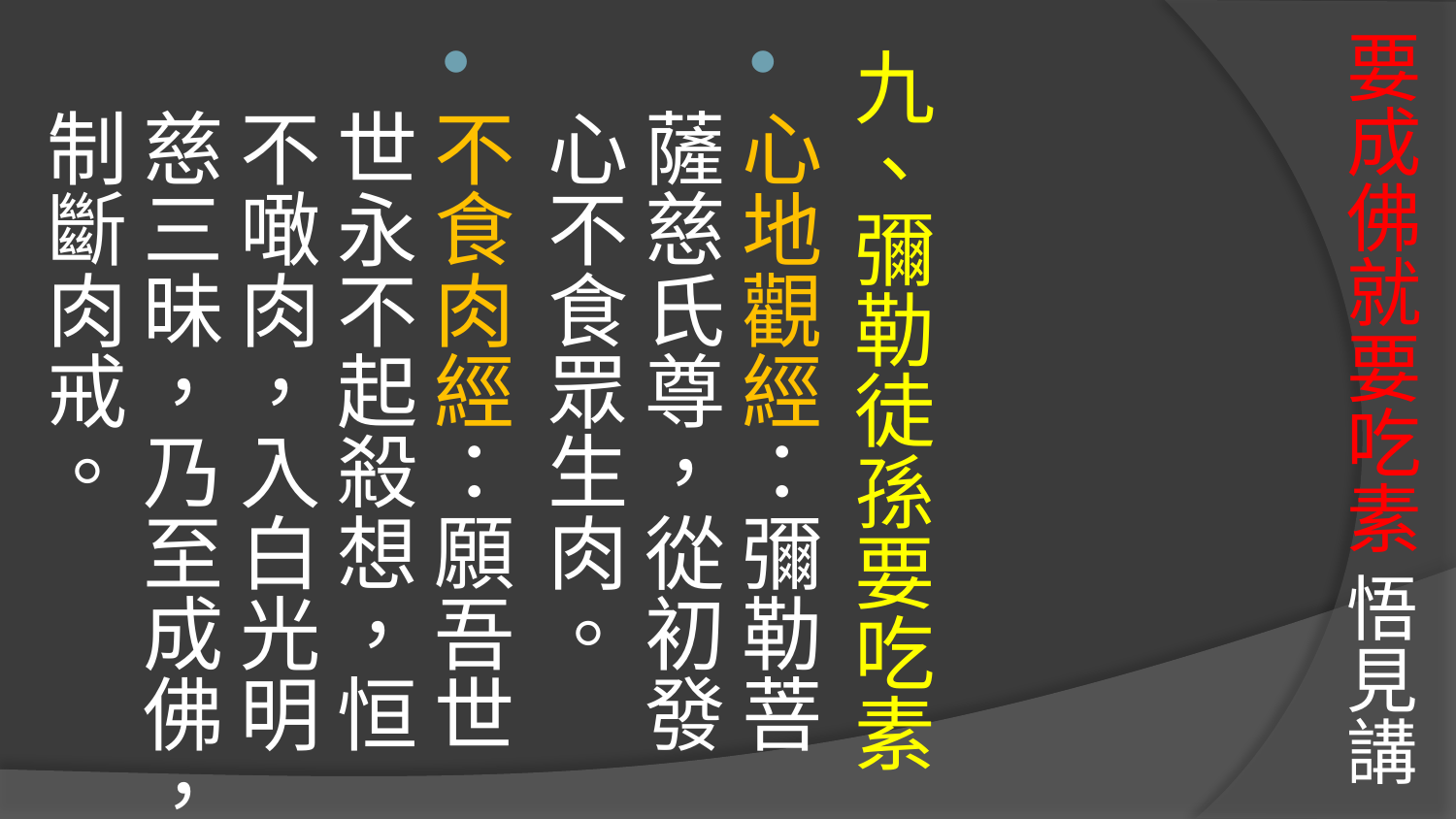

# 要成佛就要吃素 悟見講
九、彌勒徒孫要吃素
心地觀經：彌勒菩薩慈氏尊，從初發心不食眾生肉。
不食肉經：願吾世世永不起殺想，恒不噉肉，入白光明慈三昧，乃至成佛，制斷肉戒。